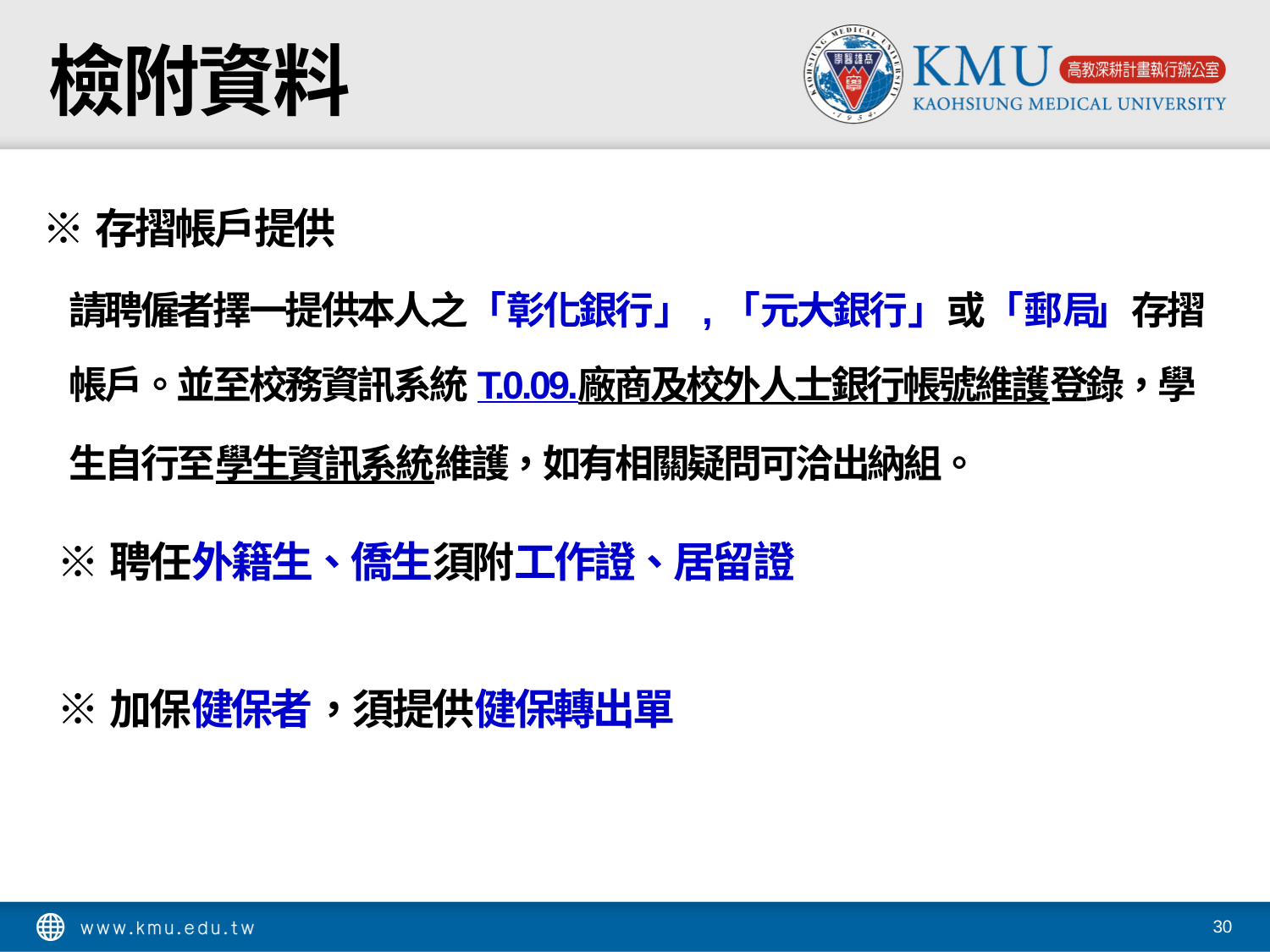

# 檢附資料
※存摺帳戶提供
請聘僱者擇一提供本人之「彰化銀行」,「元大銀行」或「郵局」存摺帳戶。並至校務資訊系統T.0.09.廠商及校外人士銀行帳號維護登錄，學生自行至學生資訊系統維護，如有相關疑問可洽出納組。
※聘任外籍生、僑生須附工作證、居留證
※加保健保者，須提供健保轉出單
30